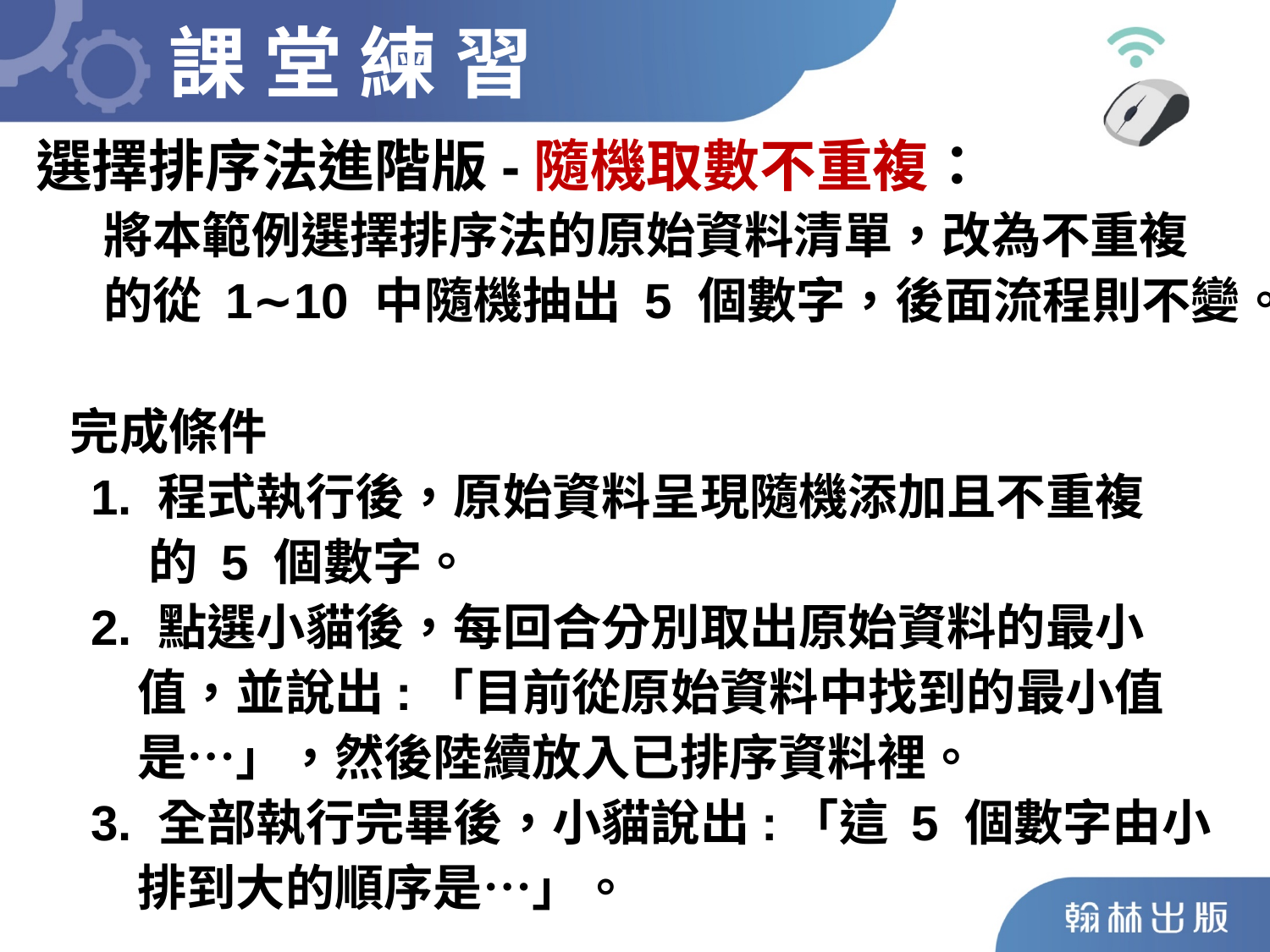

課 堂 練 習
選擇排序法進階版-隨機取數不重複：
     將本範例選擇排序法的原始資料清單，改為不重複
     的從 1∼10 中隨機抽出 5 個數字，後面流程則不變。

  完成條件
    1. 程式執行後，原始資料呈現隨機添加且不重複
         的 5 個數字。
    2. 點選小貓後，每回合分別取出原始資料的最小
        值，並說出:「目前從原始資料中找到的最小值
        是⋯」，然後陸續放入已排序資料裡。
    3. 全部執行完畢後，小貓說出:「這 5 個數字由小
        排到大的順序是⋯」。